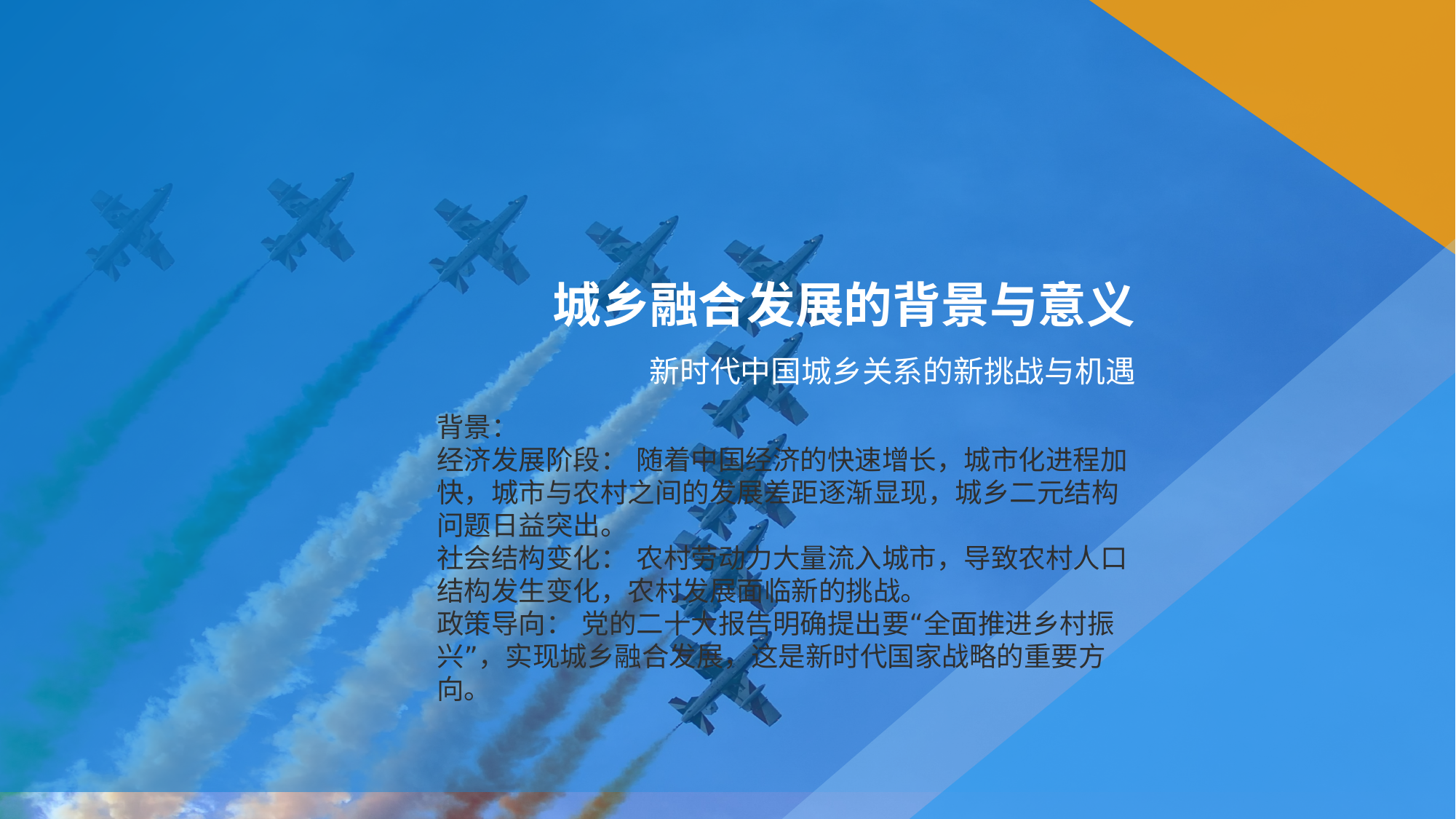

# 城乡融合发展的背景与意义
新时代中国城乡关系的新挑战与机遇
背景：
经济发展阶段： 随着中国经济的快速增长，城市化进程加快，城市与农村之间的发展差距逐渐显现，城乡二元结构问题日益突出。
社会结构变化： 农村劳动力大量流入城市，导致农村人口结构发生变化，农村发展面临新的挑战。
政策导向： 党的二十大报告明确提出要“全面推进乡村振兴”，实现城乡融合发展，这是新时代国家战略的重要方向。